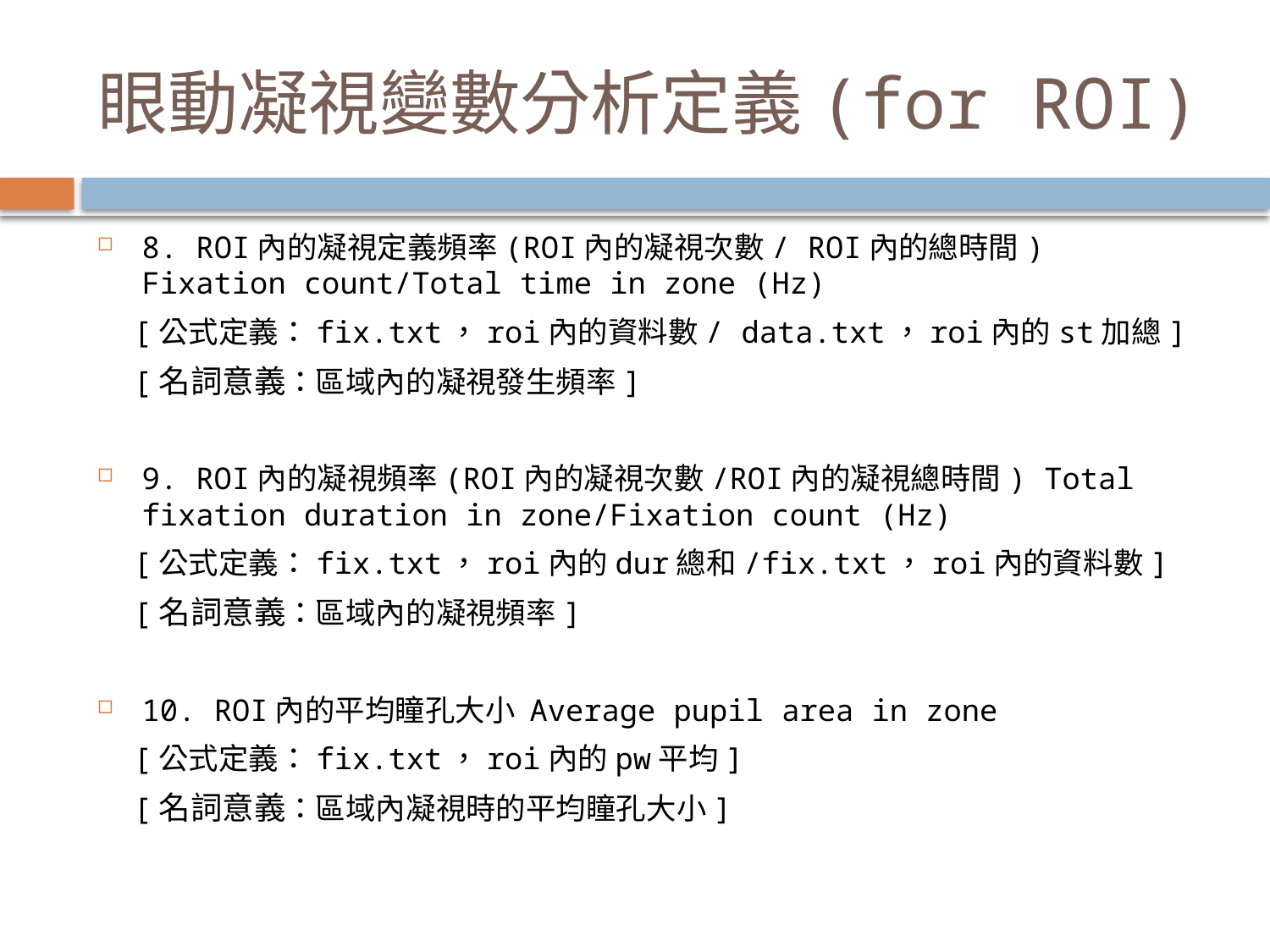

# 眼動凝視變數分析定義(for ROI)
8. ROI內的凝視定義頻率(ROI內的凝視次數/ ROI內的總時間) Fixation count/Total time in zone (Hz)
  [公式定義：fix.txt，roi內的資料數/ data.txt，roi內的st加總]
  [名詞意義：區域內的凝視發生頻率]

9. ROI內的凝視頻率(ROI內的凝視次數/ROI內的凝視總時間) Total fixation duration in zone/Fixation count (Hz)
  [公式定義：fix.txt，roi內的dur總和/fix.txt，roi內的資料數]
  [名詞意義：區域內的凝視頻率]

10. ROI內的平均瞳孔大小 Average pupil area in zone
  [公式定義：fix.txt，roi內的pw平均]
  [名詞意義：區域內凝視時的平均瞳孔大小]